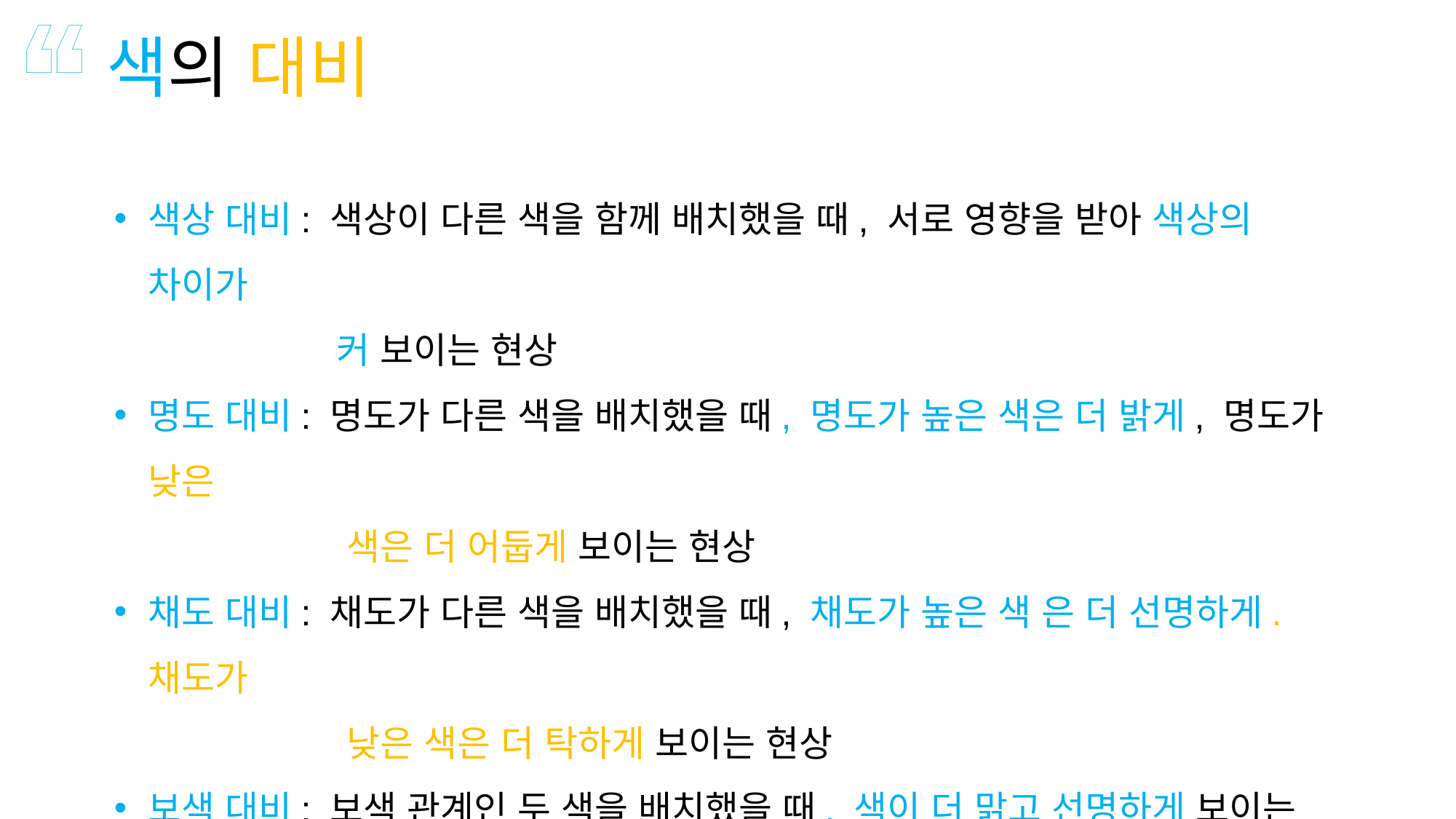

“
색의 대비
색상 대비: 색상이 다른 색을 함께 배치했을 때, 서로 영향을 받아 색상의 차이가
                     커 보이는 현상
명도 대비: 명도가 다른 색을 배치했을 때, 명도가 높은 색은 더 밝게, 명도가 낮은
                      색은 더 어둡게 보이는 현상
채도 대비: 채도가 다른 색을 배치했을 때, 채도가 높은 색 은 더 선명하게. 채도가
                      낮은 색은 더 탁하게 보이는 현상
보색 대비: 보색 관계인 두 색을 배치했을 때, 색이 더 맑고 선명하게 보이는 현상
면적 대비: 색의 면적이 크면 명도와 채도가 높아 보이 고, 면적이 작으면 명도와
                      채도가 낮아 보이는 현상